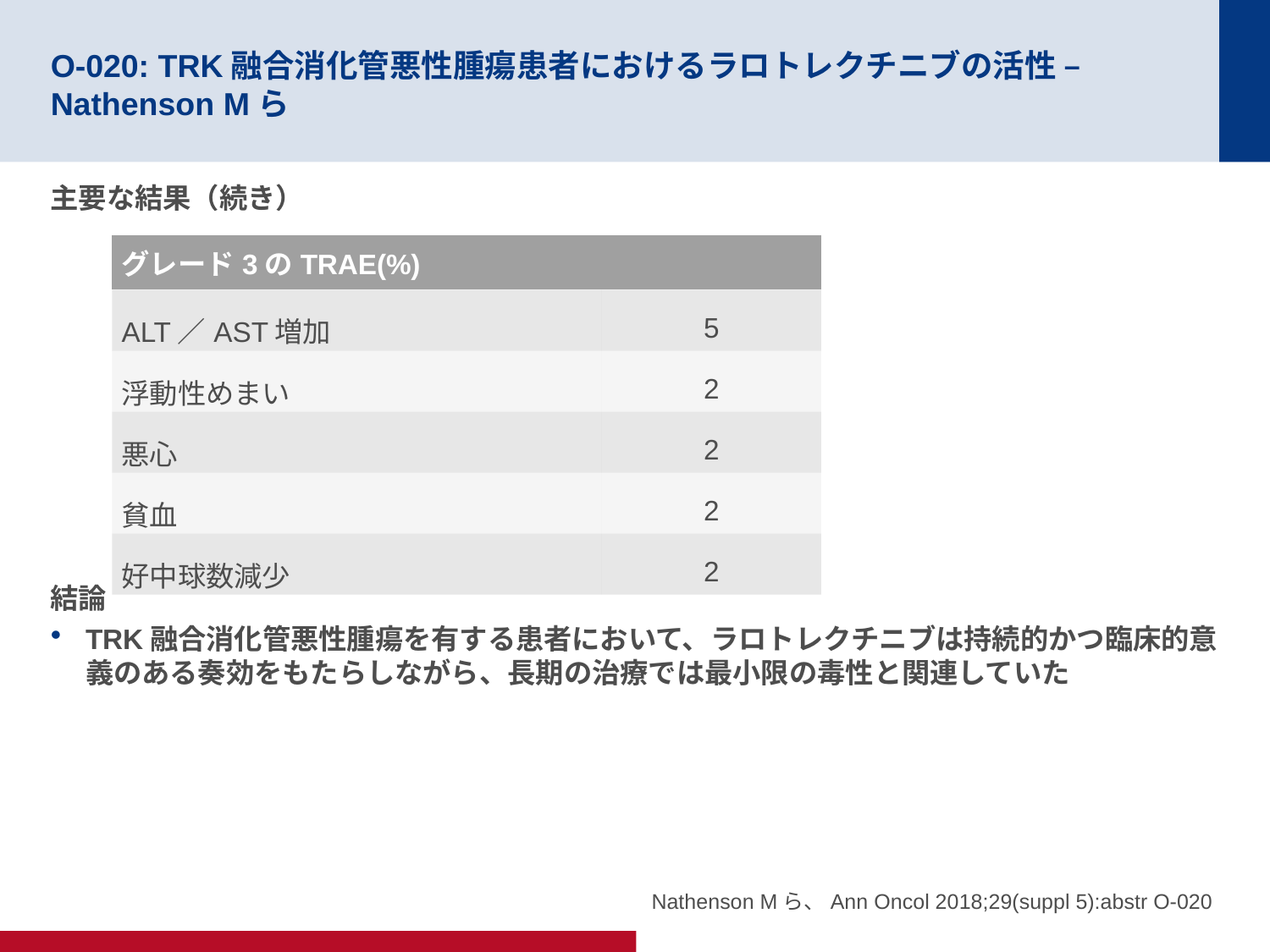

# O-020: TRK融合消化管悪性腫瘍患者におけるラロトレクチニブの活性 – Nathenson Mら
主要な結果（続き）
結論
TRK融合消化管悪性腫瘍を有する患者において、ラロトレクチニブは持続的かつ臨床的意義のある奏効をもたらしながら、長期の治療では最小限の毒性と関連していた
| グレード3のTRAE(%) |  |
| --- | --- |
| ALT／AST増加 | 5 |
| 浮動性めまい | 2 |
| 悪心 | 2 |
| 貧血 | 2 |
| 好中球数減少 | 2 |
Nathenson Mら、Ann Oncol 2018;29(suppl 5):abstr O-020